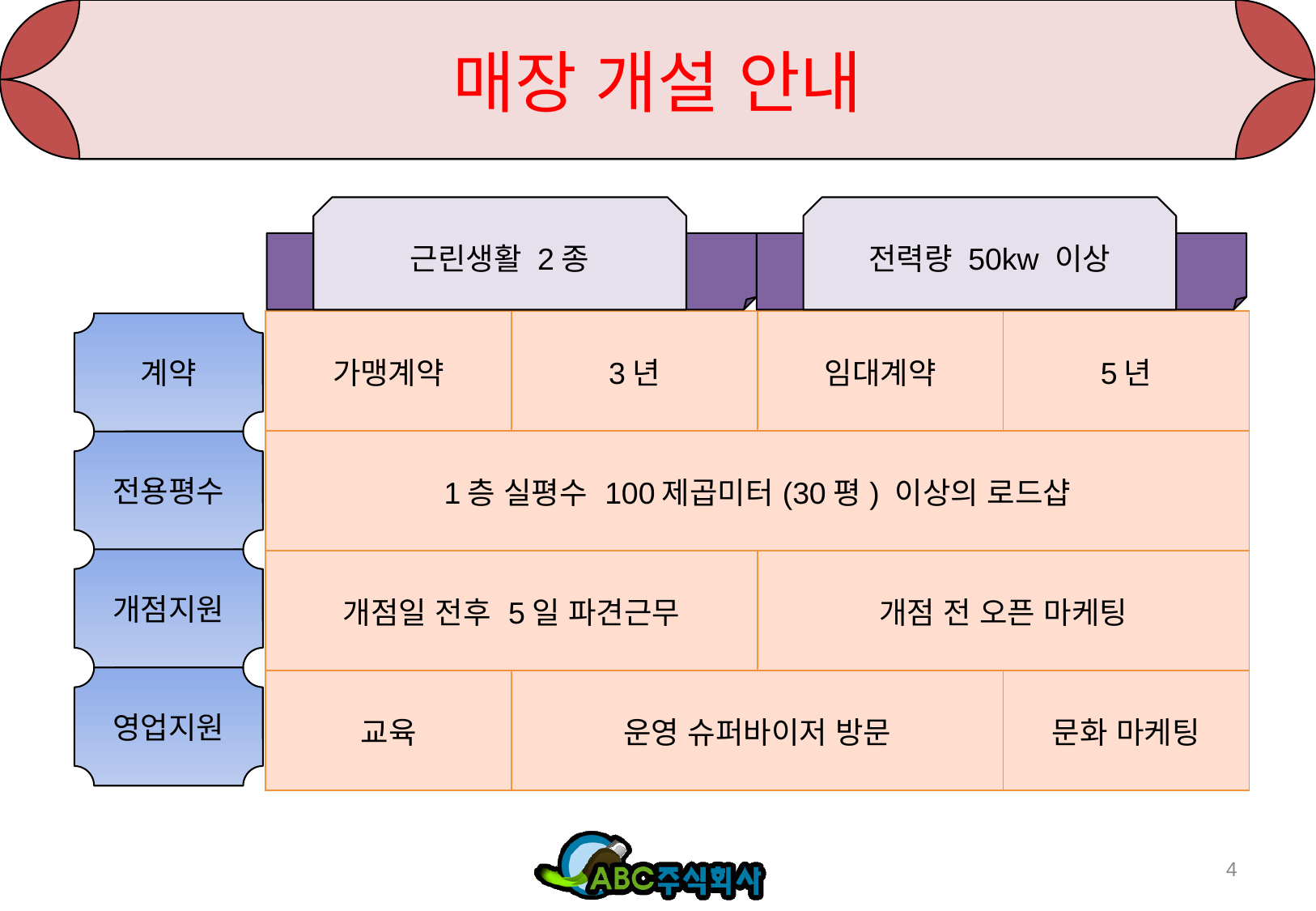

# 매장 개설 안내
근린생활 2종
전력량 50kw 이상

| 가맹계약 | 3년 | 임대계약 | 5년 |
| --- | --- | --- | --- |
| 1층 실평수 100제곱미터(30평) 이상의 로드샵 |  |  |  |
| 개점일 전후 5일 파견근무 |  | 개점 전 오픈 마케팅 |  |
| 교육 | 운영 슈퍼바이저 방문 |  | 문화 마케팅 |
계약
전용평수
개점지원
영업지원
4